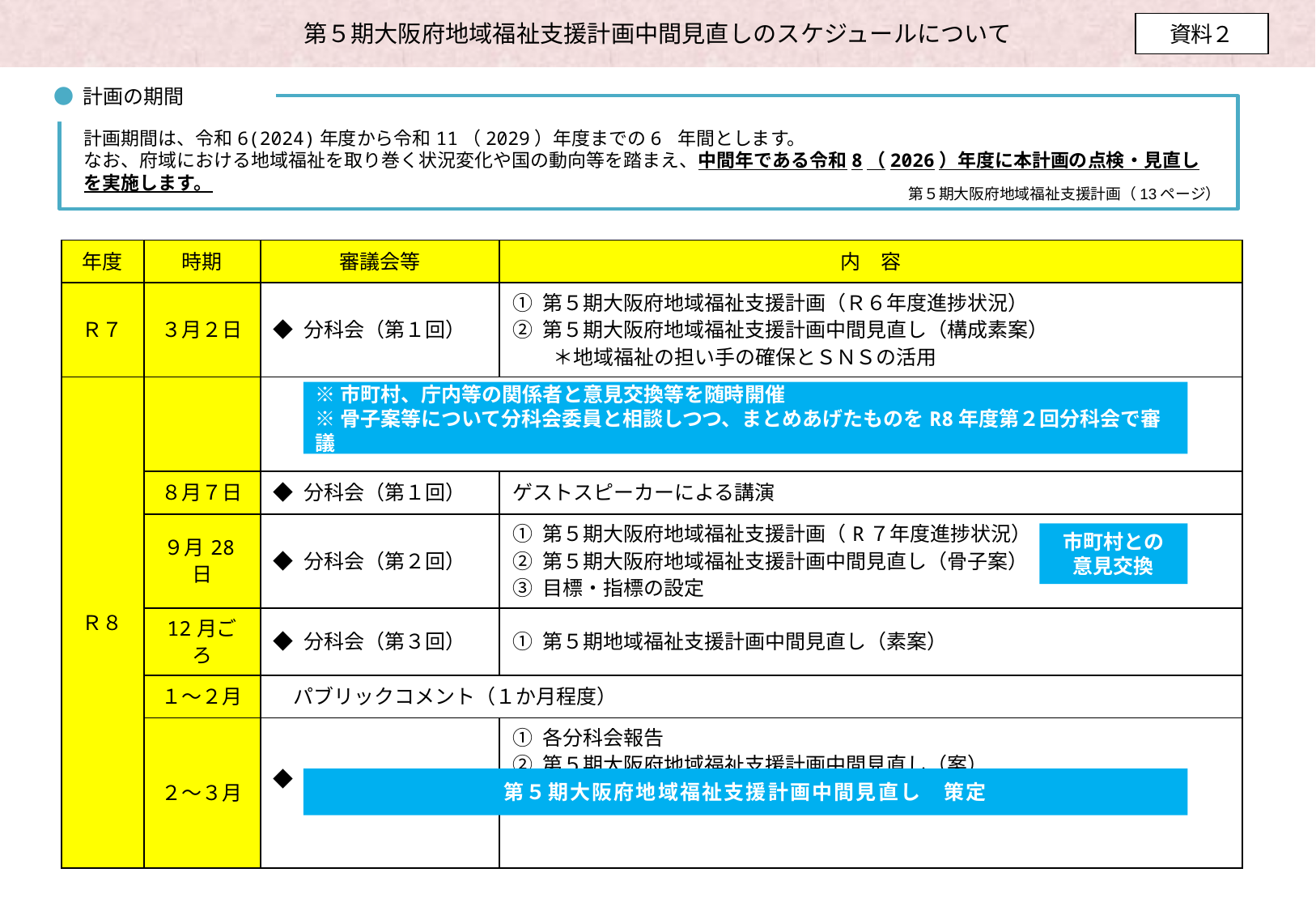

第５期大阪府地域福祉支援計画中間見直しのスケジュールについて
資料２
● 計画の期間

計画期間は、令和6(2024)年度から令和11（2029）年度までの6 年間とします。
なお、府域における地域福祉を取り巻く状況変化や国の動向等を踏まえ、中間年である令和8（2026）年度に本計画の点検・⾒直しを実施します。
第５期大阪府地域福祉支援計画（13ページ）
| 年度 | 時期 | 審議会等 | 内　容 |
| --- | --- | --- | --- |
| Ｒ７ | ３月２日 | ◆ 分科会（第１回） | ① 第５期大阪府地域福祉支援計画（Ｒ６年度進捗状況） ② 第５期大阪府地域福祉支援計画中間見直し（構成素案） 　　＊地域福祉の担い手の確保とＳＮＳの活用 |
| Ｒ８ |  |  |  |
|  | ８月７日 | ◆ 分科会（第１回） | ゲストスピーカーによる講演 |
|  | ９月28日 | ◆ 分科会（第２回） | ① 第５期大阪府地域福祉支援計画（R７年度進捗状況） ② 第５期大阪府地域福祉支援計画中間見直し（骨子案）　 ③ 目標・指標の設定 |
|  | 12月ごろ | ◆ 分科会（第３回） | ① 第５期地域福祉支援計画中間見直し（素案） |
|  | １～２月 | パブリックコメント（１か月程度） |  |
|  | ２～３月 | ◆ 審議会（第１回） | ① 各分科会報告 ② 第５期大阪府地域福祉支援計画中間見直し（案） |
※市町村、庁内等の関係者と意見交換等を随時開催
※骨子案等について分科会委員と相談しつつ、まとめあげたものをR8年度第２回分科会で審議
市町村との
意見交換
第５期大阪府地域福祉支援計画中間見直し　策定